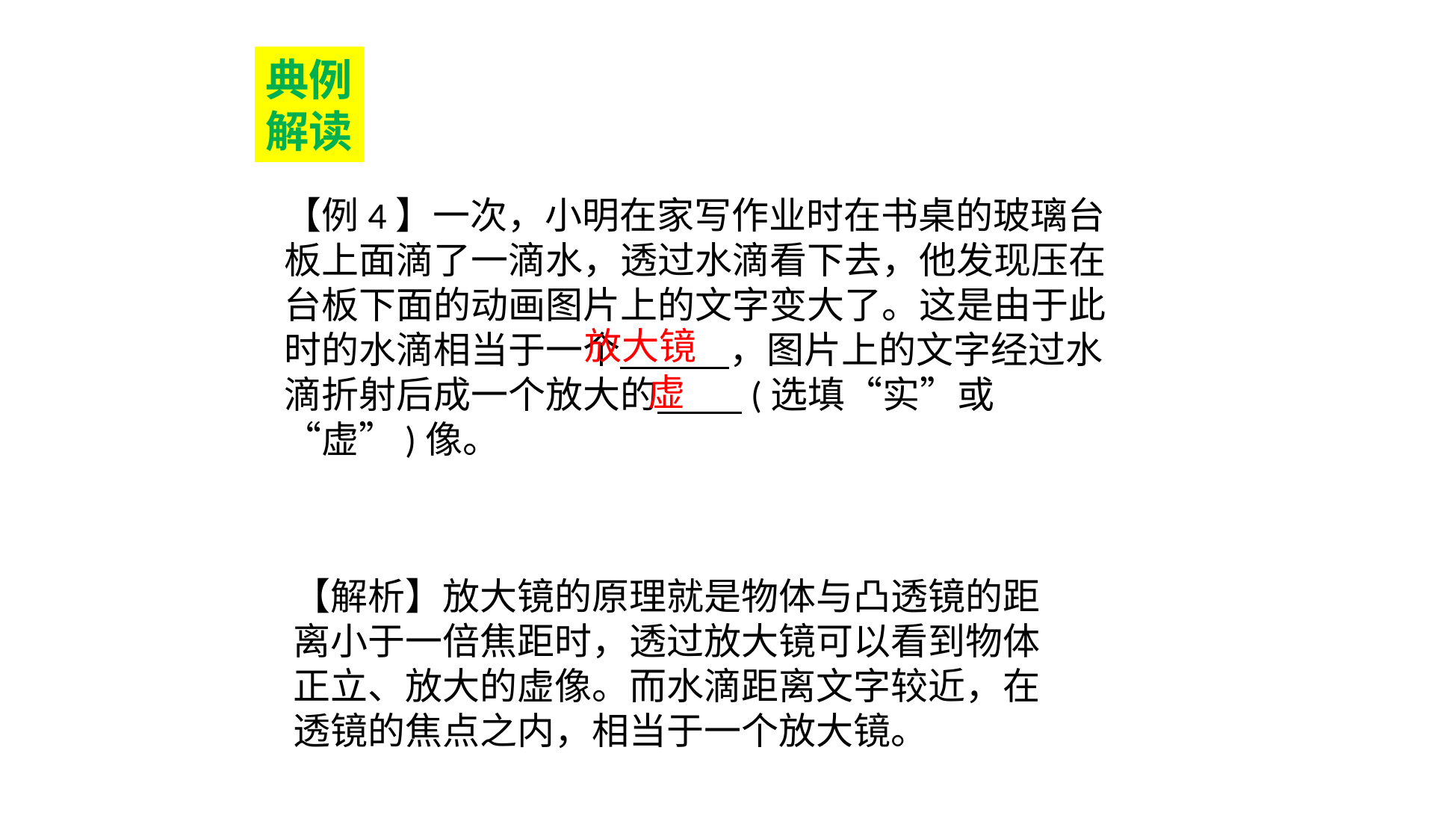

典例解读
【例4】一次，小明在家写作业时在书桌的玻璃台板上面滴了一滴水，透过水滴看下去，他发现压在台板下面的动画图片上的文字变大了。这是由于此时的水滴相当于一个             ，图片上的文字经过水滴折射后成一个放大的          (选填“实”或“虚”)像。
放大镜
虚
【解析】放大镜的原理就是物体与凸透镜的距离小于一倍焦距时，透过放大镜可以看到物体正立、放大的虚像。而水滴距离文字较近，在透镜的焦点之内，相当于一个放大镜。